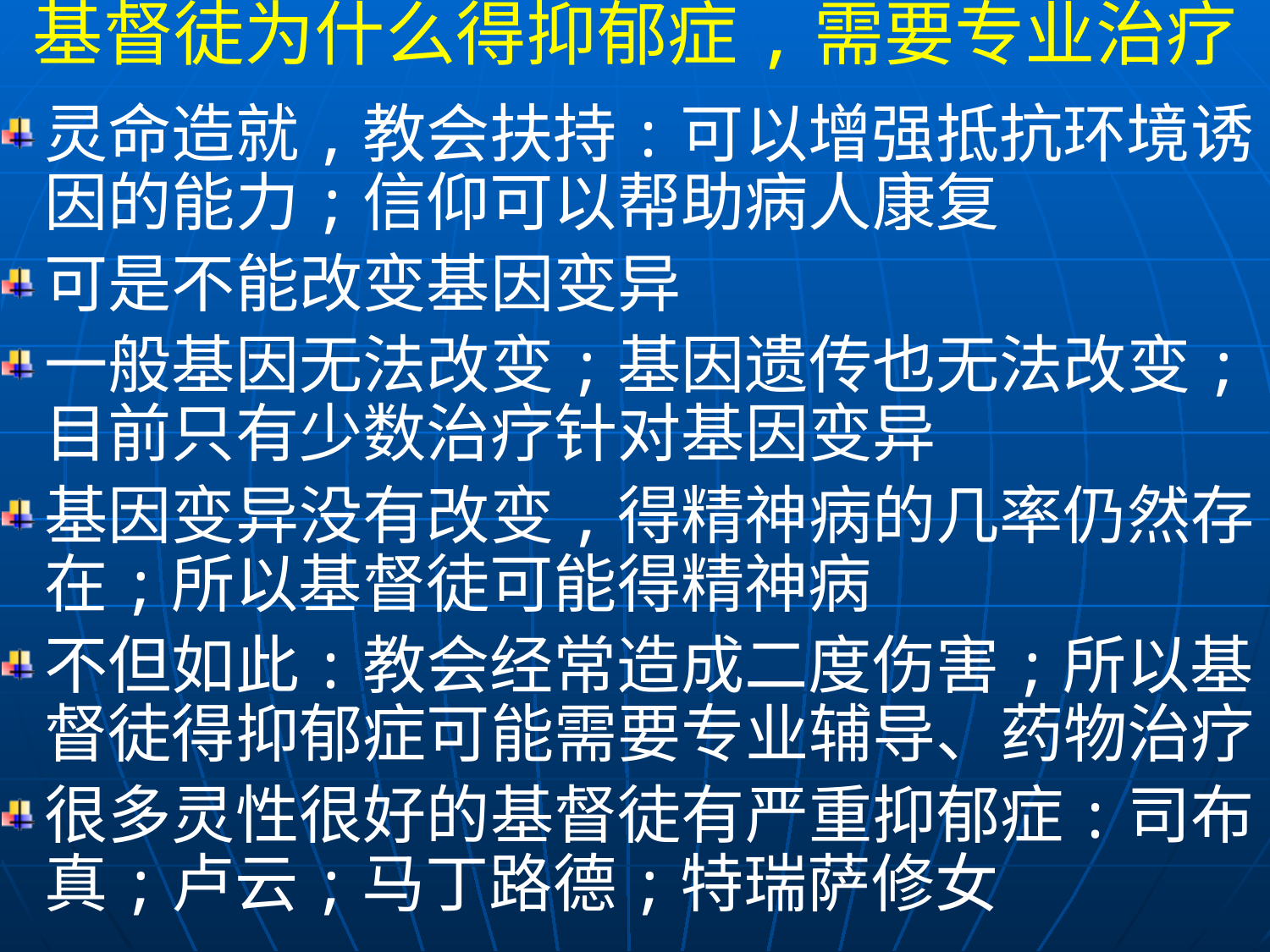

基督徒为什么得抑郁症,需要专业治疗
灵命造就,教会扶持:可以增强抵抗环境诱因的能力;信仰可以帮助病人康复
可是不能改变基因变异
一般基因无法改变;基因遗传也无法改变;目前只有少数治疗针对基因变异
基因变异没有改变,得精神病的几率仍然存在;所以基督徒可能得精神病
不但如此:教会经常造成二度伤害;所以基督徒得抑郁症可能需要专业辅导、药物治疗
很多灵性很好的基督徒有严重抑郁症:司布真;卢云;马丁路德;特瑞萨修女